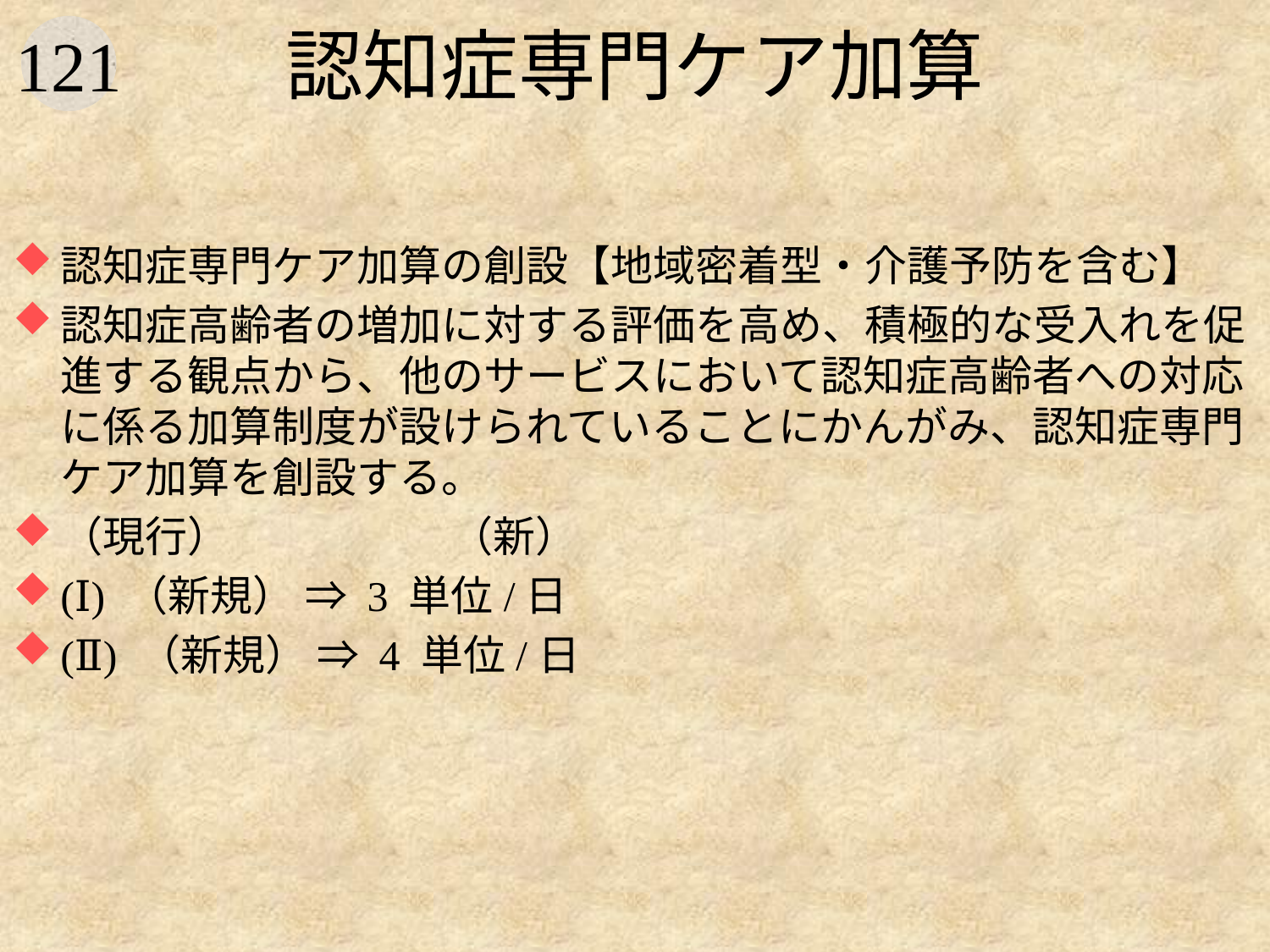

# 認知症専門ケア加算
認知症専門ケア加算の創設【地域密着型・介護予防を含む】
認知症高齢者の増加に対する評価を高め、積極的な受入れを促進する観点から、他のサービスにおいて認知症高齢者への対応に係る加算制度が設けられていることにかんがみ、認知症専門ケア加算を創設する。
（現行） 　　　　　（新）
(Ⅰ) （新規） ⇒ 3 単位/日
(Ⅱ) （新規） ⇒ 4 単位/日